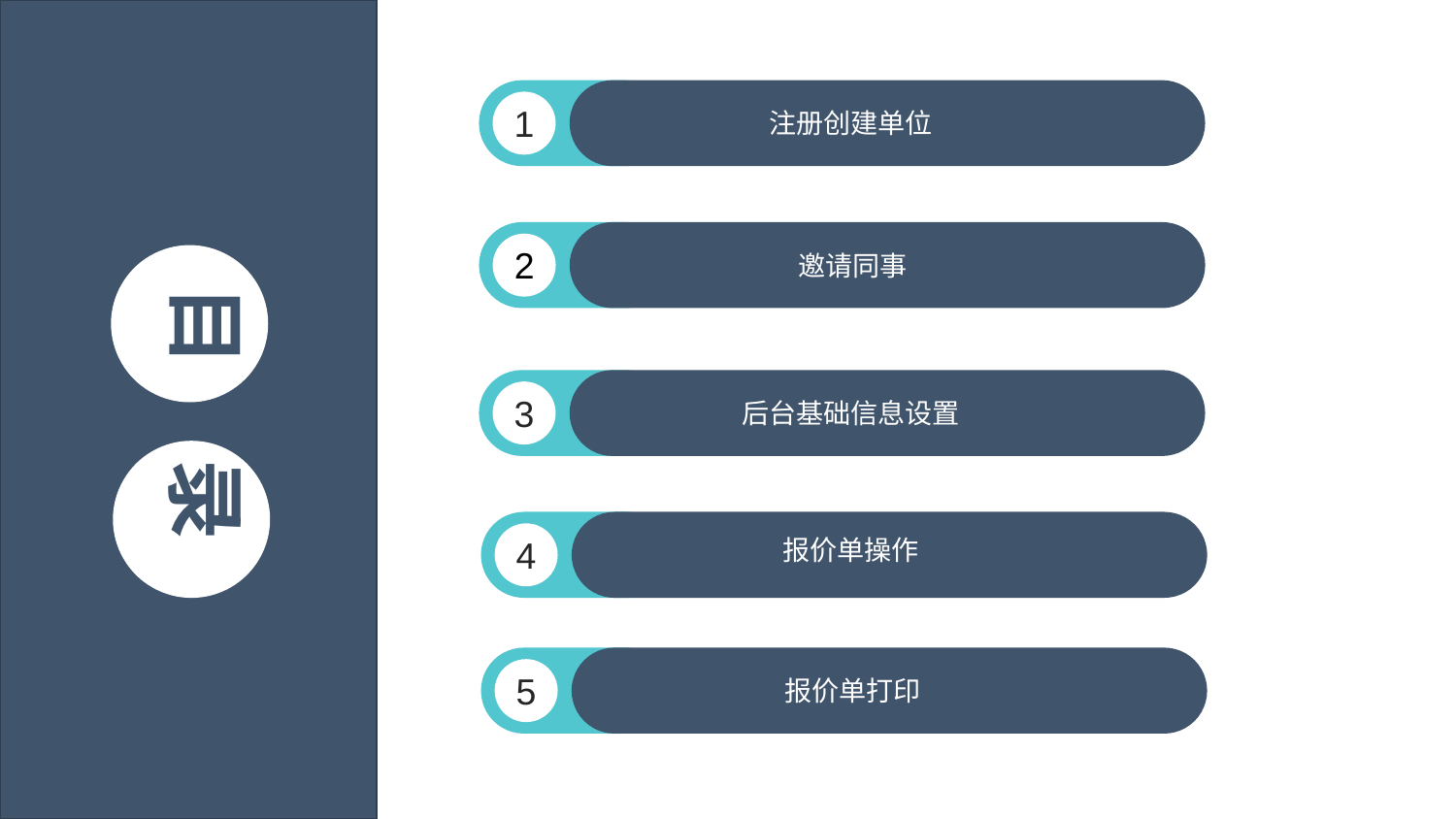

1
注册创建单位

2
邀请同事

目     录

3
后台基础信息设置

4
报价单操作

5
报价单打印